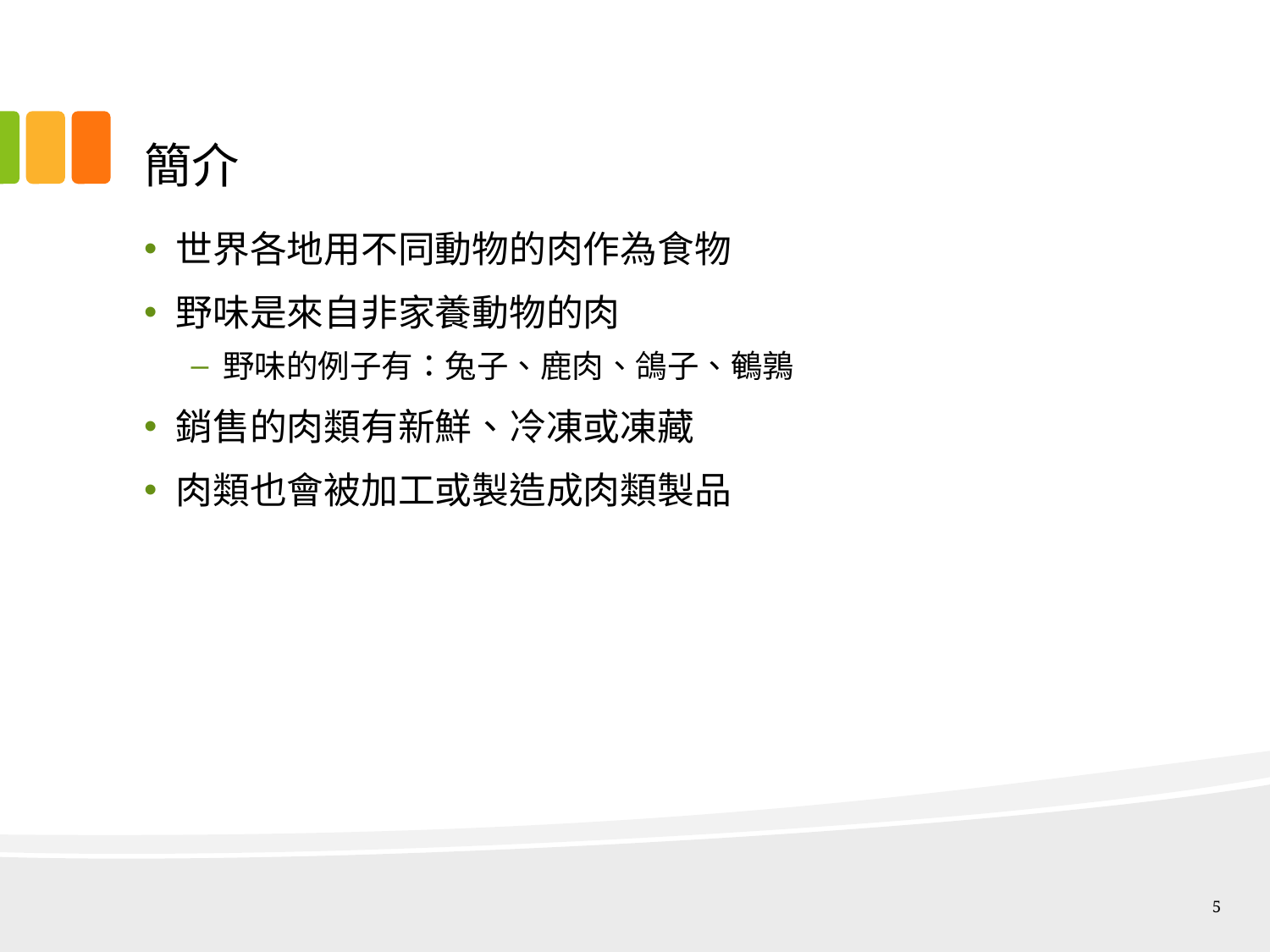

# 簡介
世界各地用不同動物的肉作為食物
野味是來自非家養動物的肉
野味的例子有：兔子、鹿肉、鴿子、鵪鶉
銷售的肉類有新鮮、冷凍或凍藏
肉類也會被加工或製造成肉類製品
5